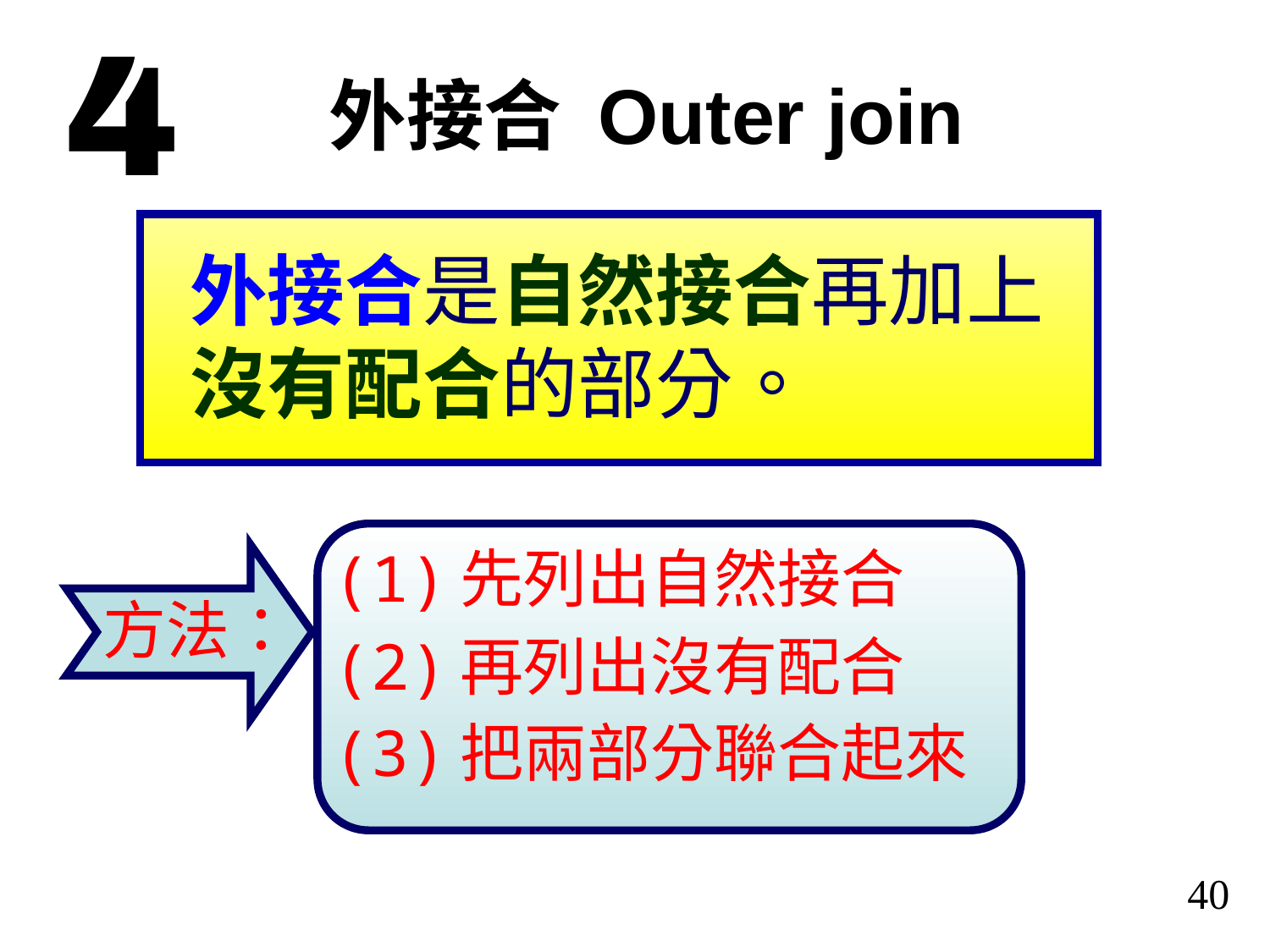

4
外接合 Outer join

外接合是自然接合再加上
沒有配合的部分。

(1)	先列出自然接合

方法：
(2)	再列出沒有配合
(3)	把兩部分聯合起來
40